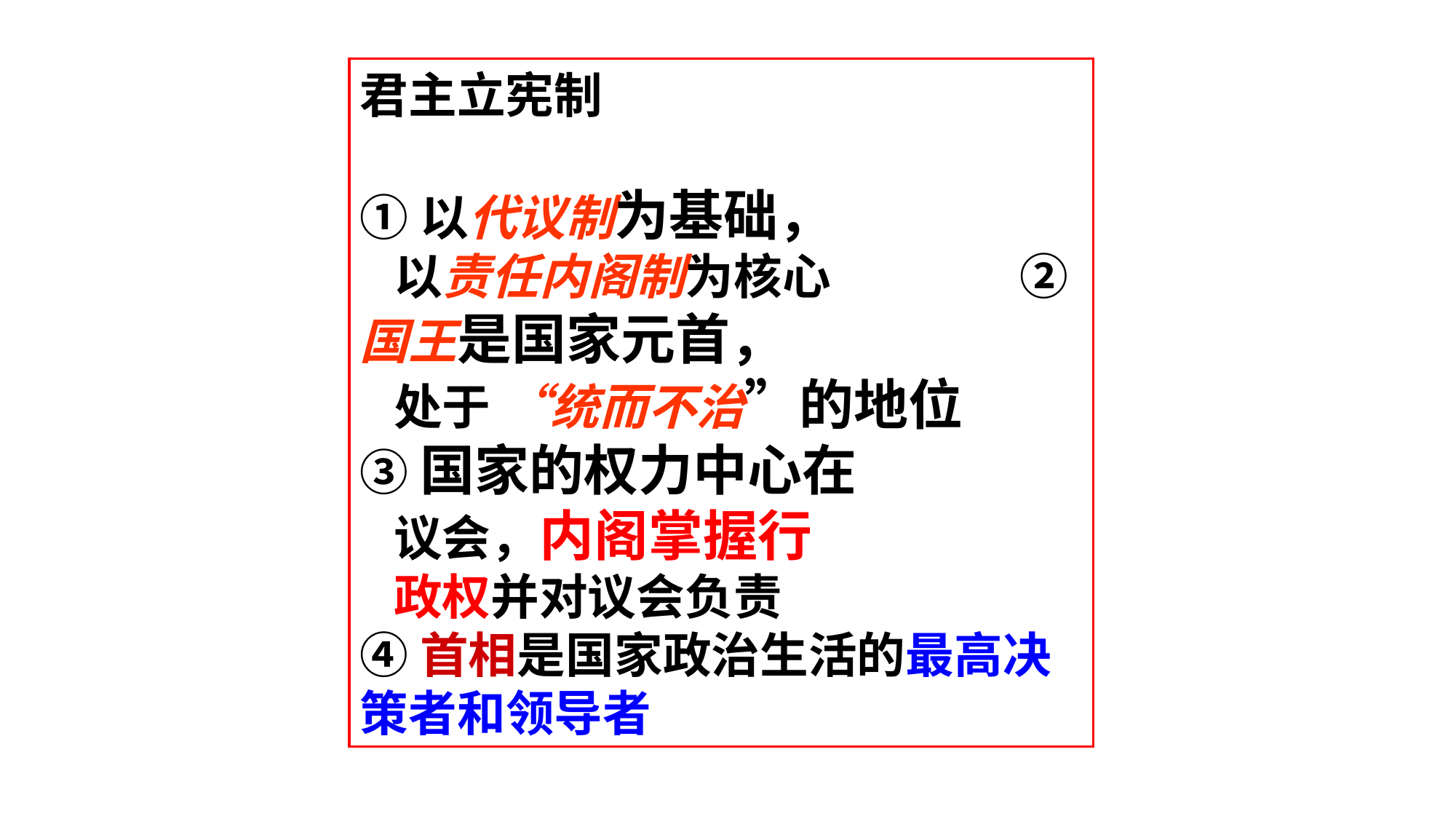

君主立宪制

①以代议制为基础，
  以责任内阁制为核心                 ②国王是国家元首，
  处于 “统而不治”的地位
③国家的权力中心在
  议会，内阁掌握行
  政权并对议会负责
④首相是国家政治生活的最高决策者和领导者